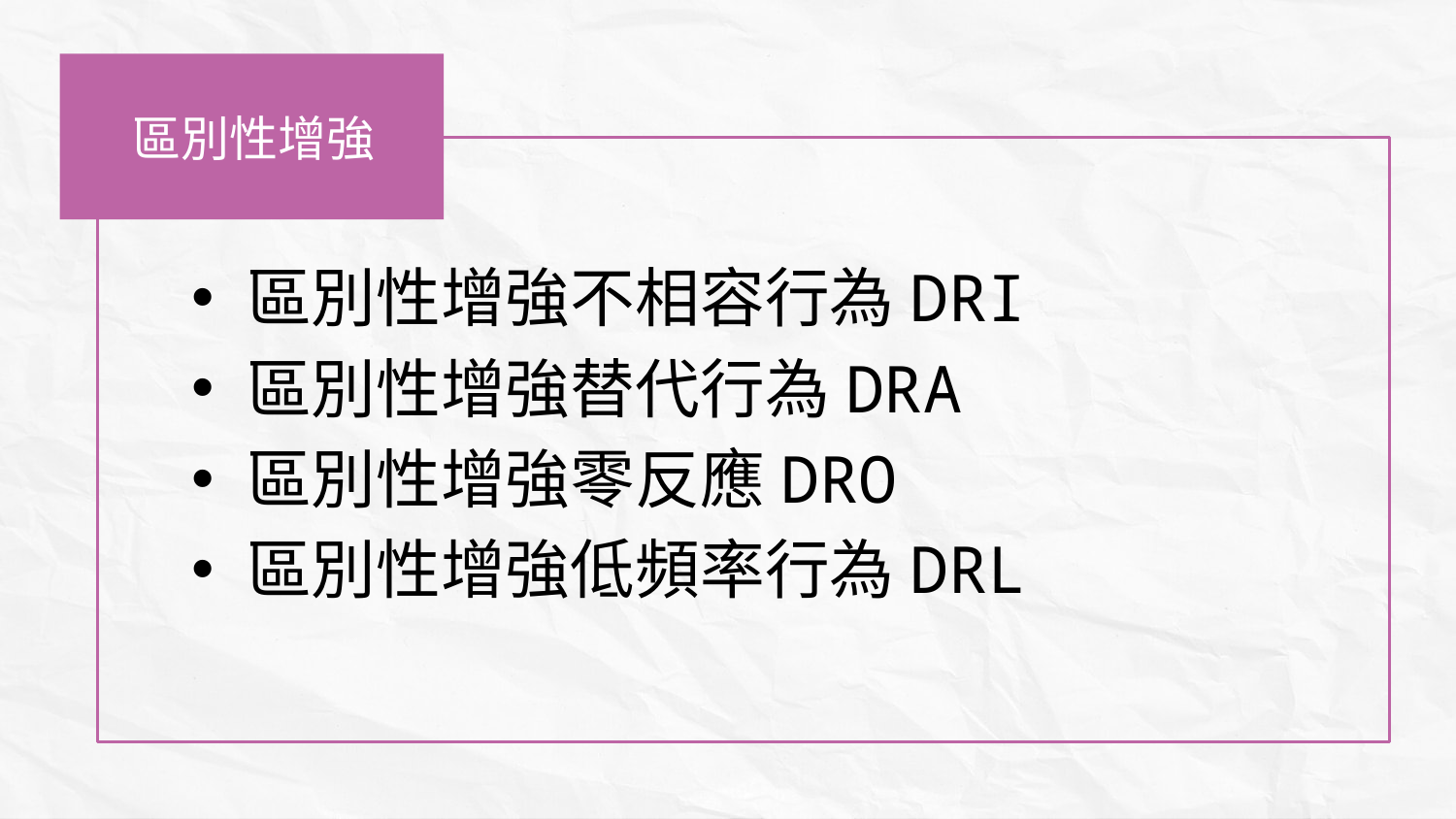

區別性增強

區別性增強不相容行為DRI
區別性增強替代行為DRA
區別性增強零反應DRO
區別性增強低頻率行為DRL